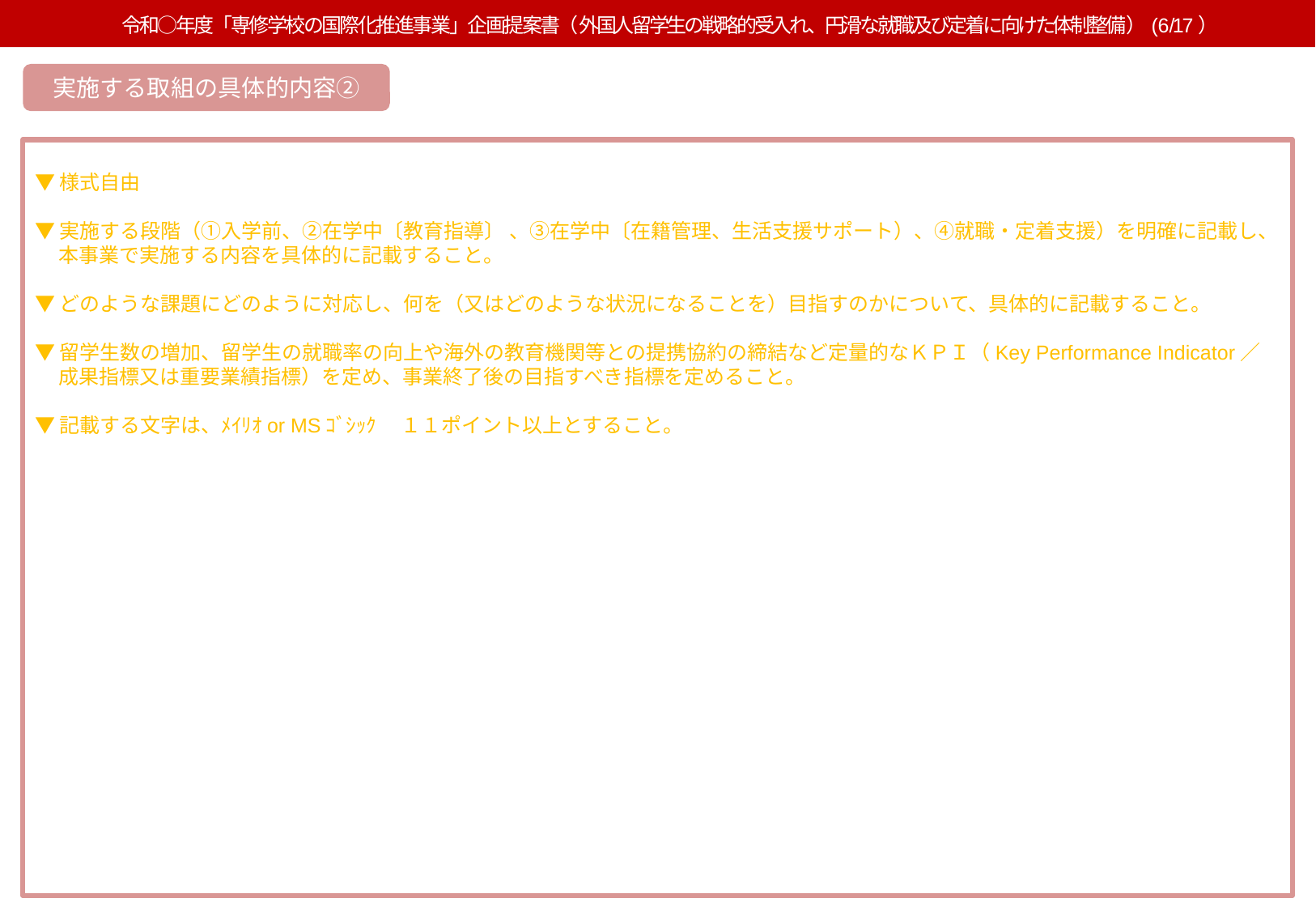

令和○年度「専修学校の国際化推進事業」企画提案書（外国人留学生の戦略的受入れ、円滑な就職及び定着に向けた体制整備）(6/17）
実施する取組の具体的内容②

▼様式自由

▼実施する段階（①入学前、②在学中〔教育指導〕 、③在学中〔在籍管理、生活支援サポート）、④就職・定着支援）を明確に記載し、本事業で実施する内容を具体的に記載すること。

▼どのような課題にどのように対応し、何を（又はどのような状況になることを）目指すのかについて、具体的に記載すること。

▼留学生数の増加、留学生の就職率の向上や海外の教育機関等との提携協約の締結など定量的なＫＰＩ（Key Performance Indicator／成果指標又は重要業績指標）を定め、事業終了後の目指すべき指標を定めること。

▼記載する文字は、ﾒｲﾘｵor MSｺﾞｼｯｸ 　１１ポイント以上とすること。